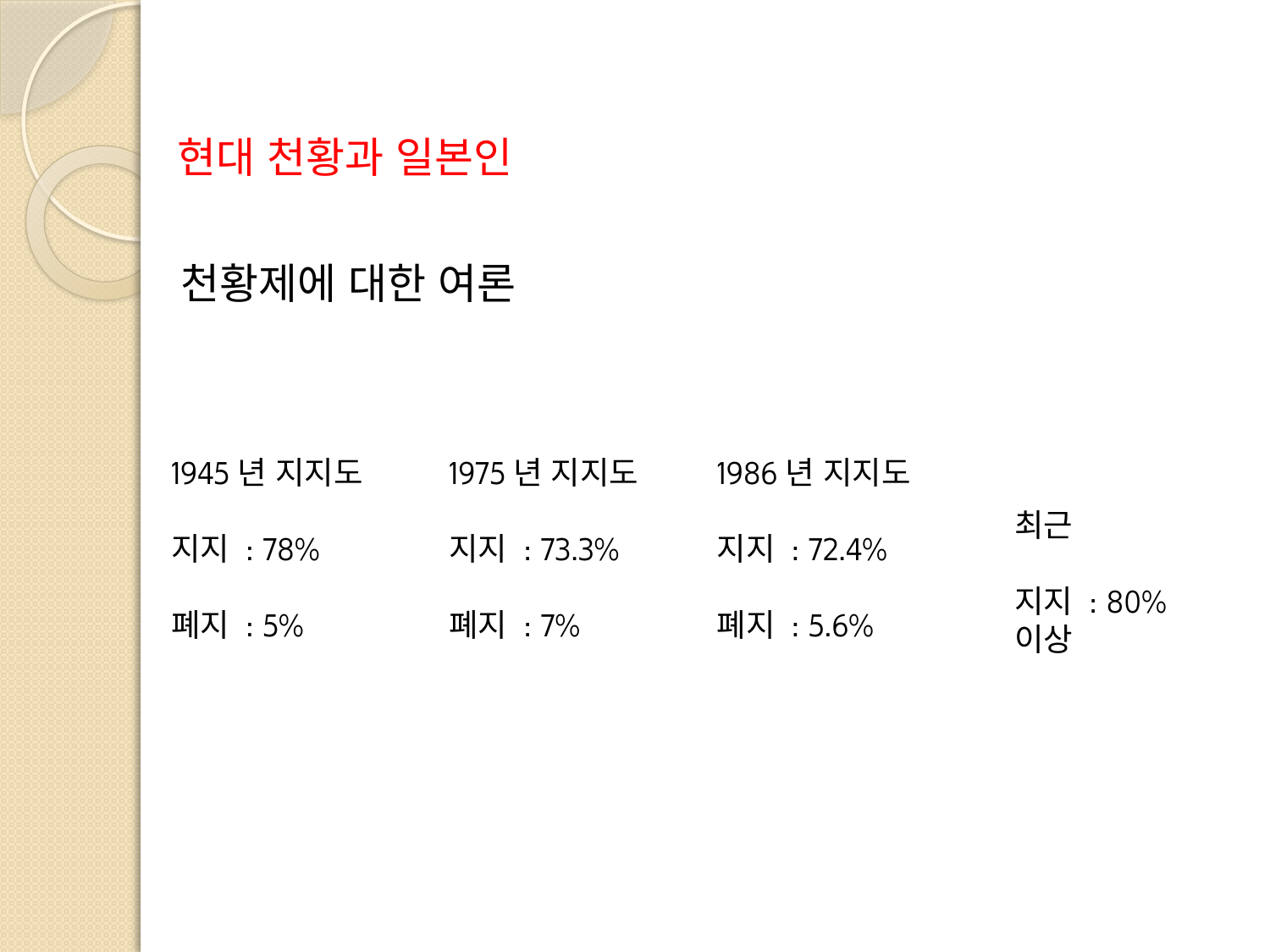

현대 천황과 일본인
천황제에 대한 여론
1945년 지지도

지지 : 78%

폐지 : 5%
1975년 지지도

지지 : 73.3%

폐지 : 7%
1986년 지지도

지지 : 72.4%

폐지 : 5.6%
최근

지지 : 80% 이상